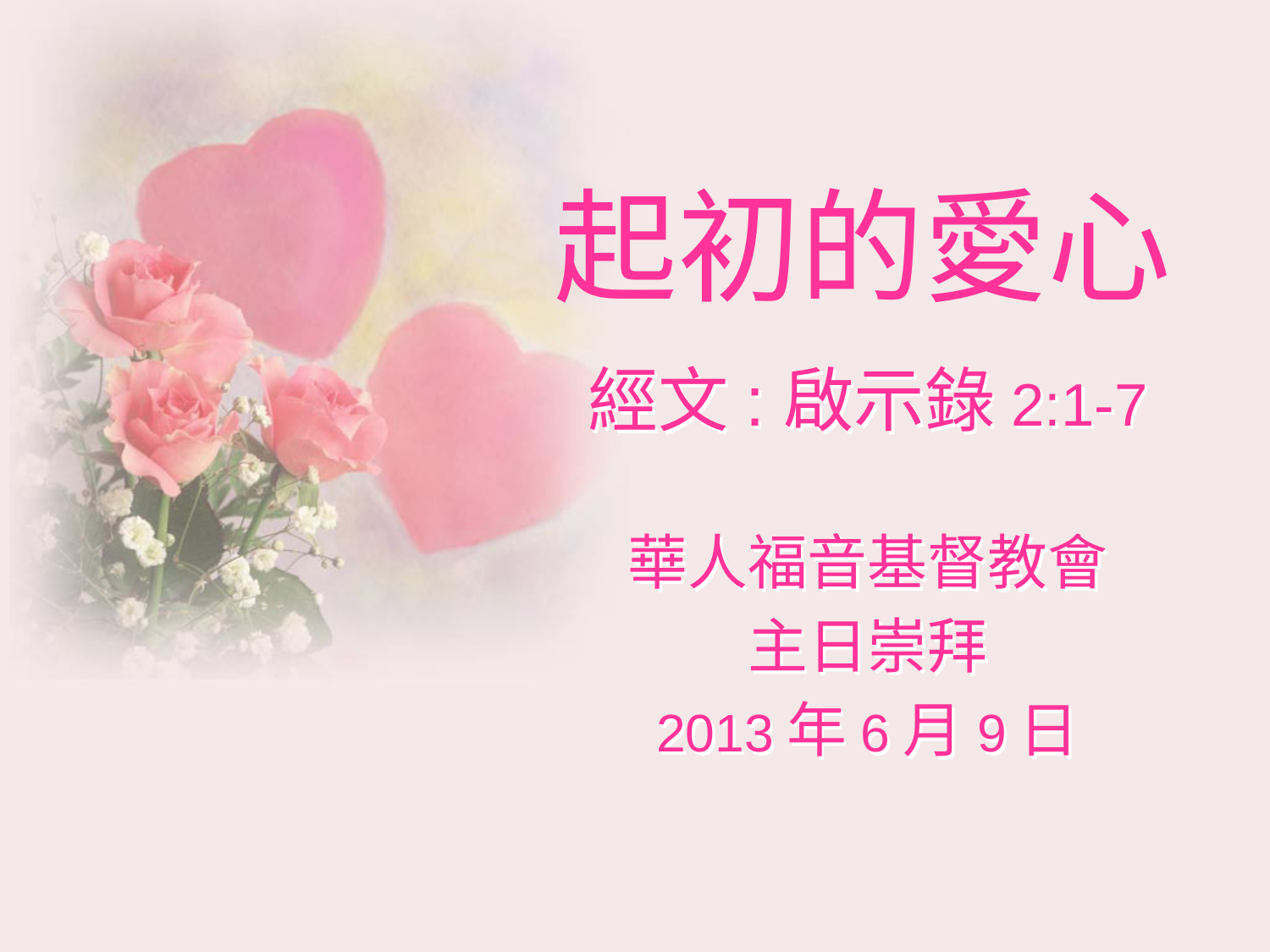

# 起初的愛心
經文: 啟示錄 2:1-7
華人福音基督教會
主日崇拜
2013年6月9日